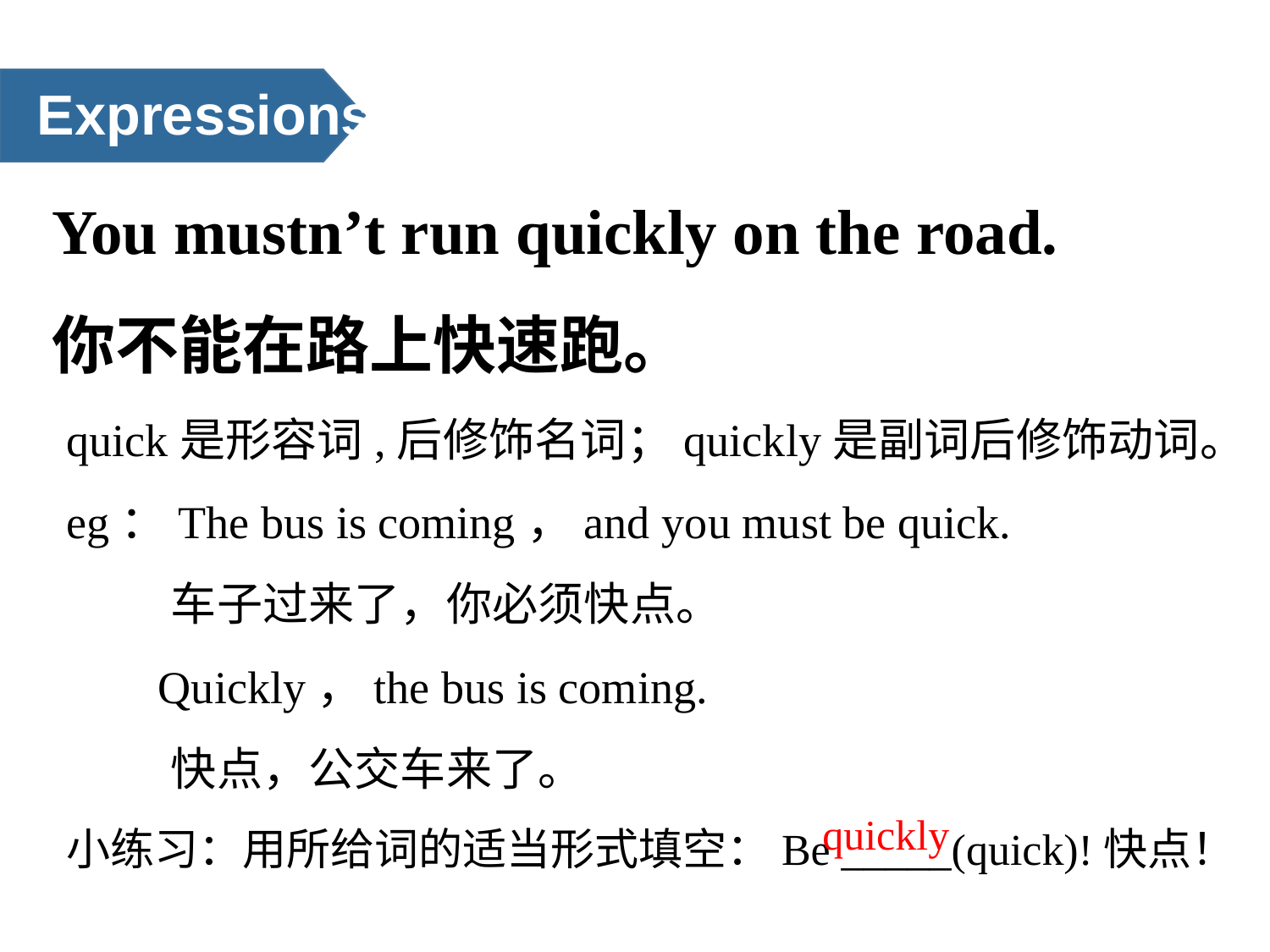

Expressions
You mustn’t run quickly on the road.
你不能在路上快速跑。
quick是形容词,后修饰名词；quickly是副词后修饰动词。
eg：The bus is coming，and you must be quick.
         车子过来了，你必须快点。
        Quickly，the bus is coming.
         快点，公交车来了。
小练习：用所给词的适当形式填空：Be _____(quick)!快点！
quickly